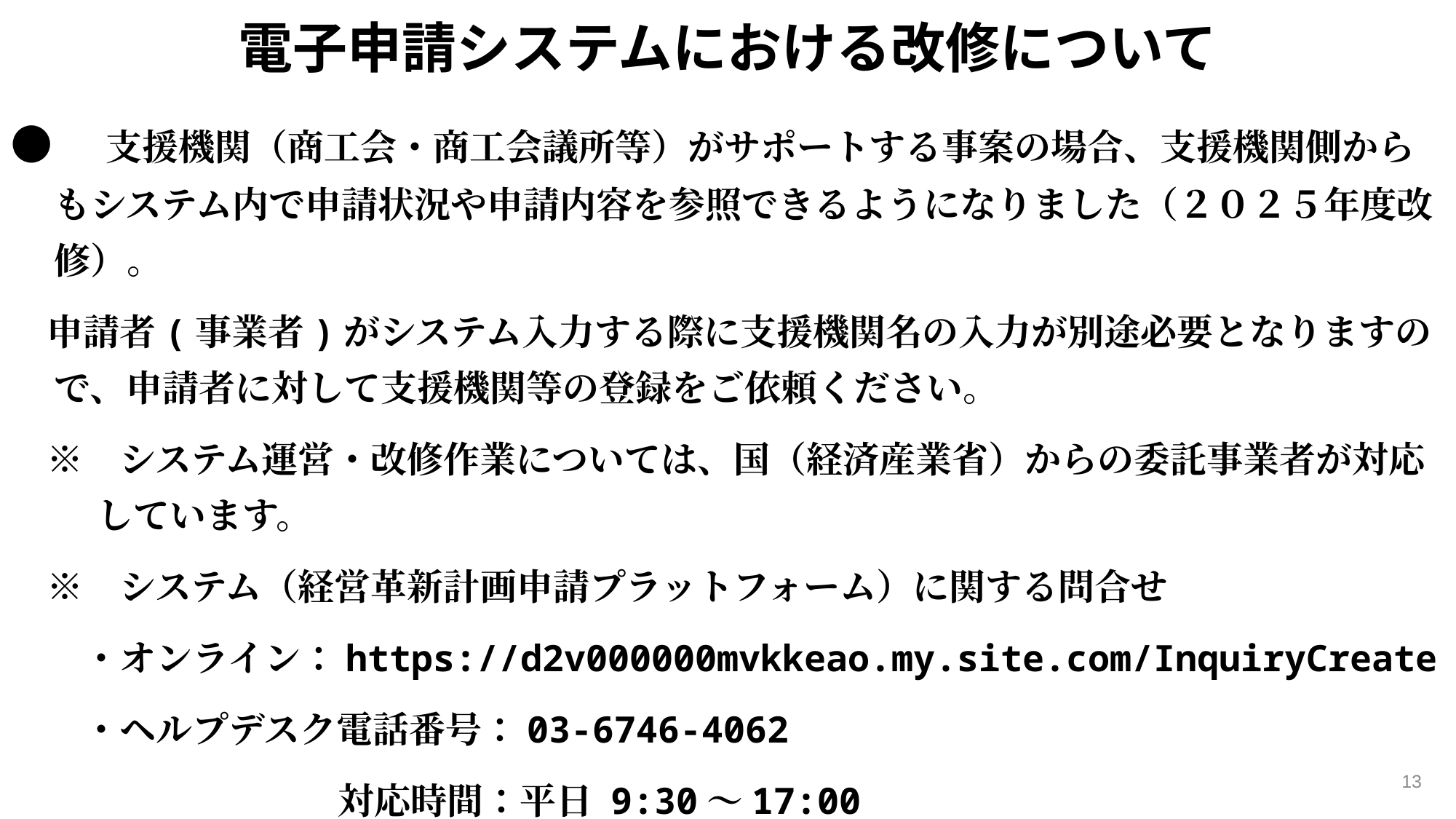

電子申請システムにおける改修について
●　支援機関（商工会・商工会議所等）がサポートする事案の場合、支援機関側からもシステム内で申請状況や申請内容を参照できるようになりました（２０２５年度改修）。
   申請者(事業者)がシステム入力する際に支援機関名の入力が別途必要となりますので、申請者に対して支援機関等の登録をご依頼ください。
　※　システム運営・改修作業については、国（経済産業省）からの委託事業者が対応しています。
　※　システム（経営革新計画申請プラットフォーム）に関する問合せ
　　・オンライン：https://d2v000000mvkkeao.my.site.com/InquiryCreate
　　・ヘルプデスク電話番号：03-6746-4062
　　　　　　　　　対応時間：平日 9:30～17:00

13